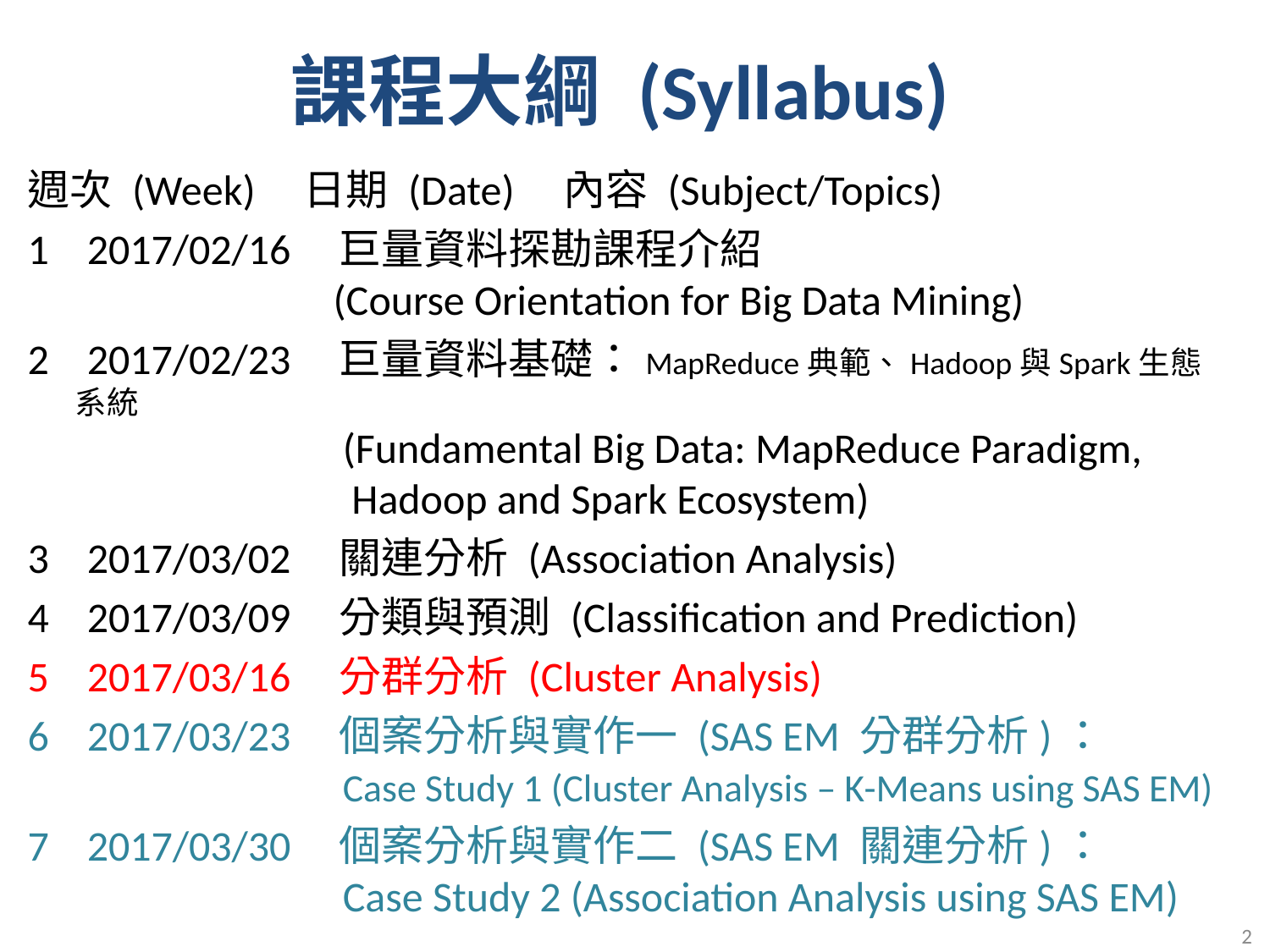

課程大綱 (Syllabus)
週次 (Week)    日期 (Date)    內容 (Subject/Topics)
1    2017/02/16    巨量資料探勘課程介紹
                          (Course Orientation for Big Data Mining)
2    2017/02/23    巨量資料基礎：MapReduce典範、Hadoop與Spark生態系統
                           (Fundamental Big Data: MapReduce Paradigm,
                             Hadoop and Spark Ecosystem)
3    2017/03/02    關連分析 (Association Analysis)
4    2017/03/09    分類與預測 (Classification and Prediction)
5    2017/03/16    分群分析 (Cluster Analysis)
6    2017/03/23    個案分析與實作一 (SAS EM 分群分析)：
                           Case Study 1 (Cluster Analysis – K-Means using SAS EM)
7    2017/03/30    個案分析與實作二 (SAS EM 關連分析)：
                           Case Study 2 (Association Analysis using SAS EM)
2